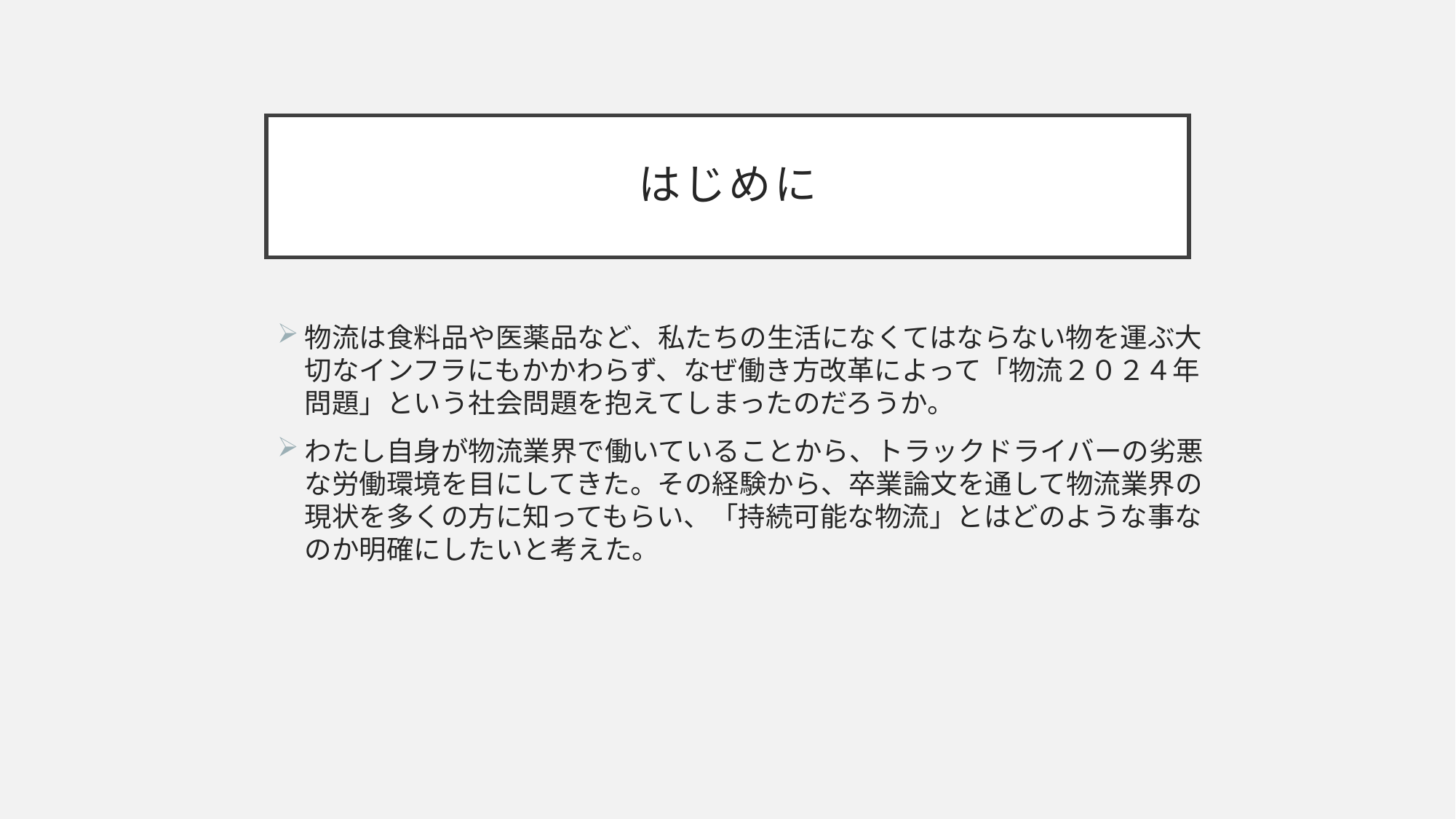

# はじめに
物流は食料品や医薬品など、私たちの生活になくてはならない物を運ぶ大切なインフラにもかかわらず、なぜ働き方改革によって「物流２０２４年問題」という社会問題を抱えてしまったのだろうか。
わたし自身が物流業界で働いていることから、トラックドライバーの劣悪な労働環境を目にしてきた。その経験から、卒業論文を通して物流業界の現状を多くの方に知ってもらい、「持続可能な物流」とはどのような事なのか明確にしたいと考えた。